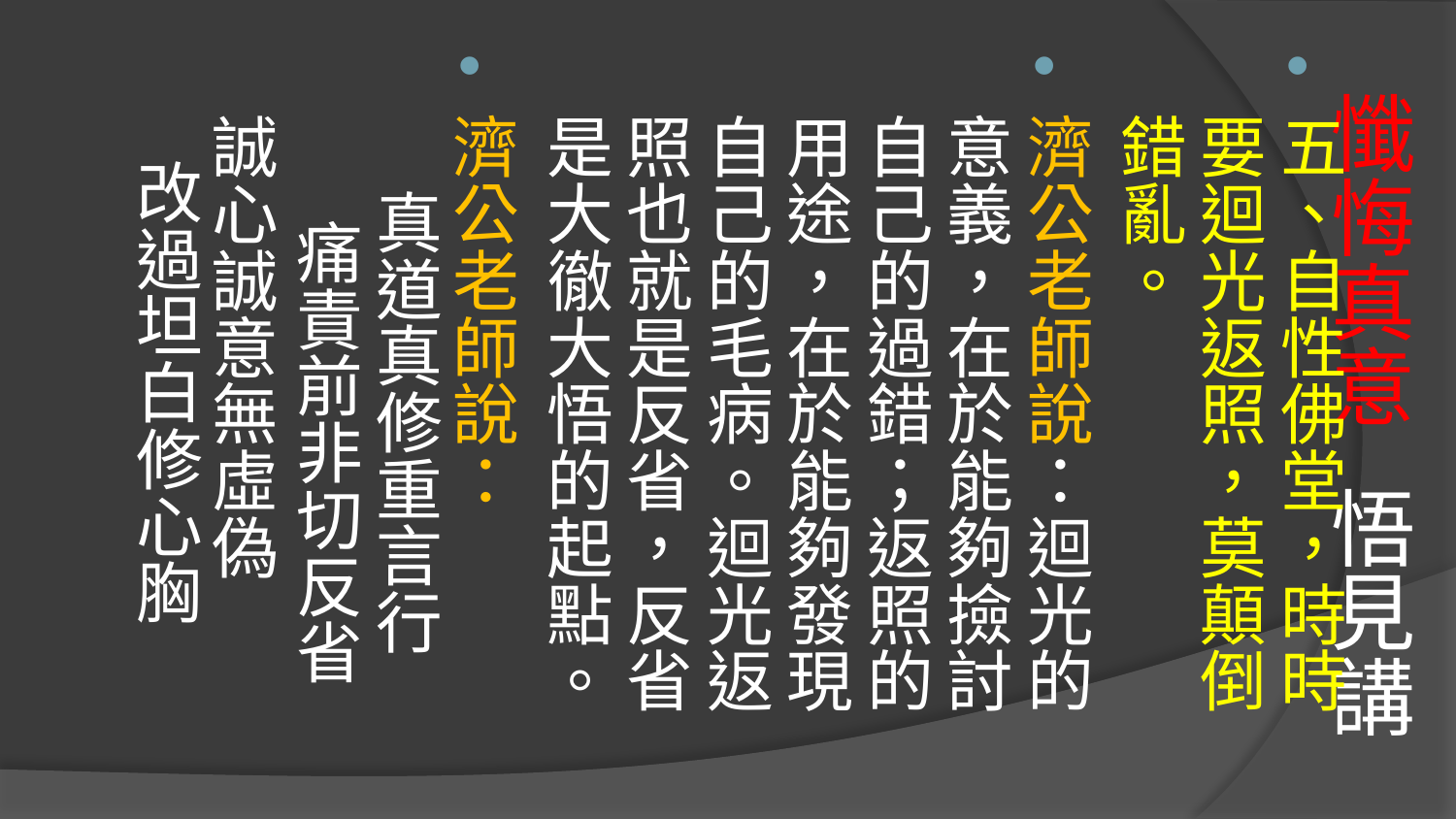

五、自性佛堂，時時要迴光返照，莫顛倒錯亂。
濟公老師說：迴光的意義，在於能夠撿討自己的過錯；返照的用途，在於能夠發現自己的毛病。迴光返照也就是反省，反省是大徹大悟的起點。
濟公老師說：                       真道真修重言行               痛責前非切反省
誠心誠意無虛偽                改過坦白修心胸
# 懺悔真意   悟見講